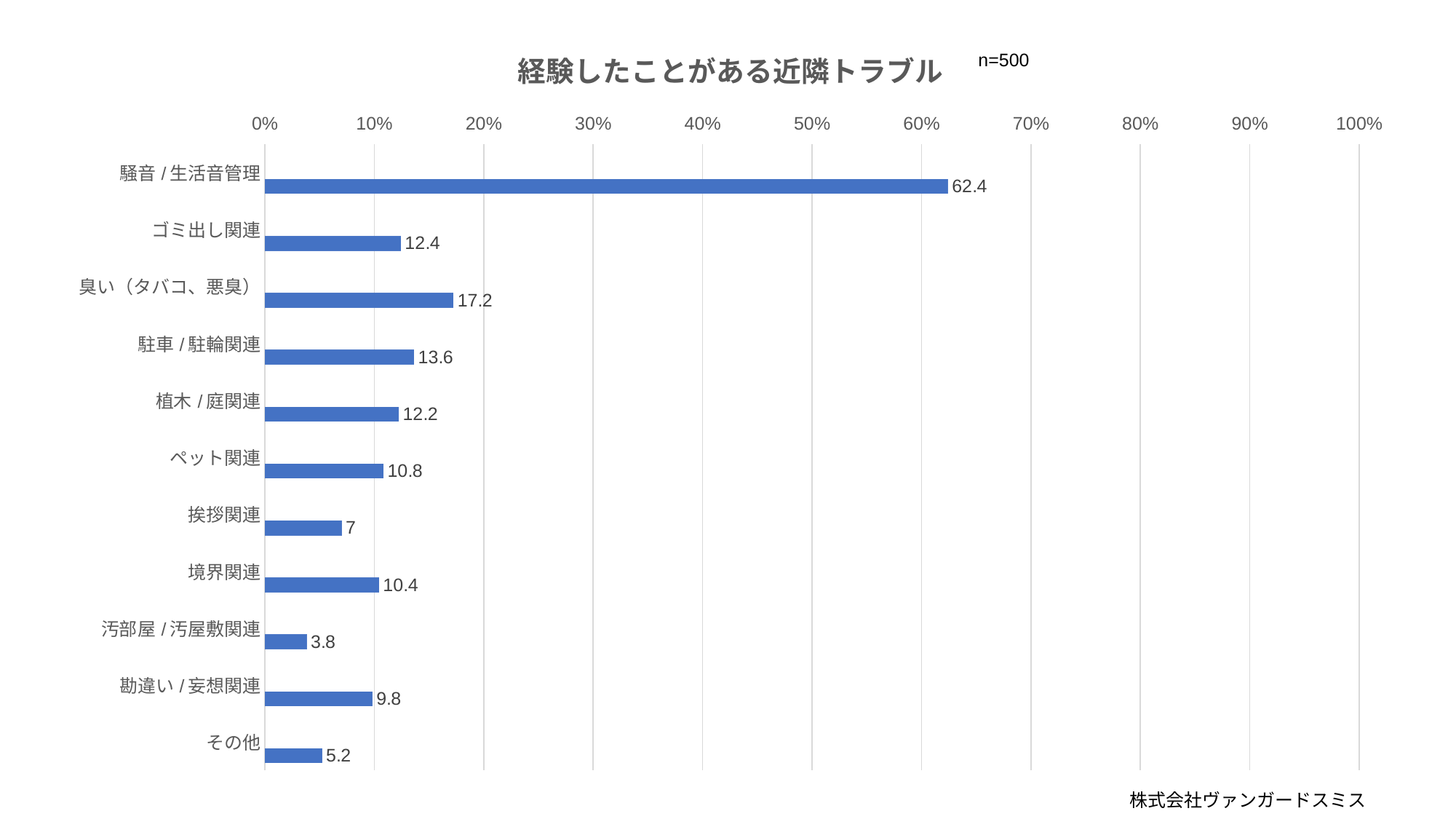

### Chart: 経験したことがある近隣トラブル

| Category | 列1 | 列2 | 列3 |
|---|---|---|---|
| その他 | 5.2 | None | None |
| 勘違い/妄想関連 | 9.8 | None | None |
| 汚部屋/汚屋敷関連 | 3.8 | None | None |
| 境界関連 | 10.4 | None | None |
| 挨拶関連 | 7.0 | None | None |
| ペット関連 | 10.8 | None | None |
| 植木/庭関連 | 12.2 | None | None |
| 駐車/駐輪関連 | 13.6 | None | None |
| 臭い（タバコ、悪臭） | 17.2 | None | None |
| ゴミ出し関連 | 12.4 | None | None |
| 騒音/生活音管理 | 62.4 | None | None |
n=500
株式会社ヴァンガードスミス